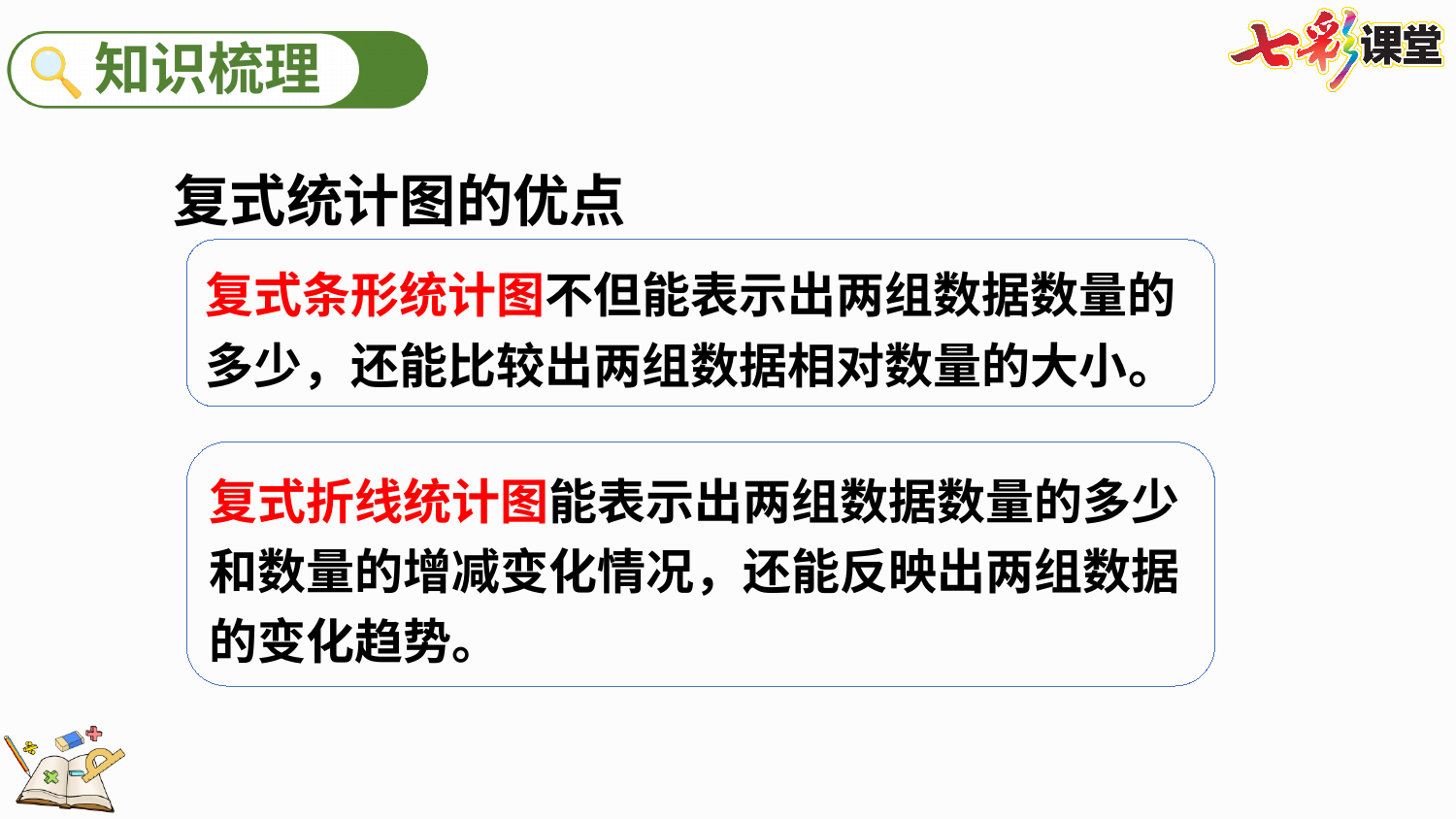

复式统计图的优点
复式条形统计图不但能表示出两组数据数量的多少，还能比较出两组数据相对数量的大小。
复式折线统计图能表示出两组数据数量的多少和数量的增减变化情况，还能反映出两组数据的变化趋势。